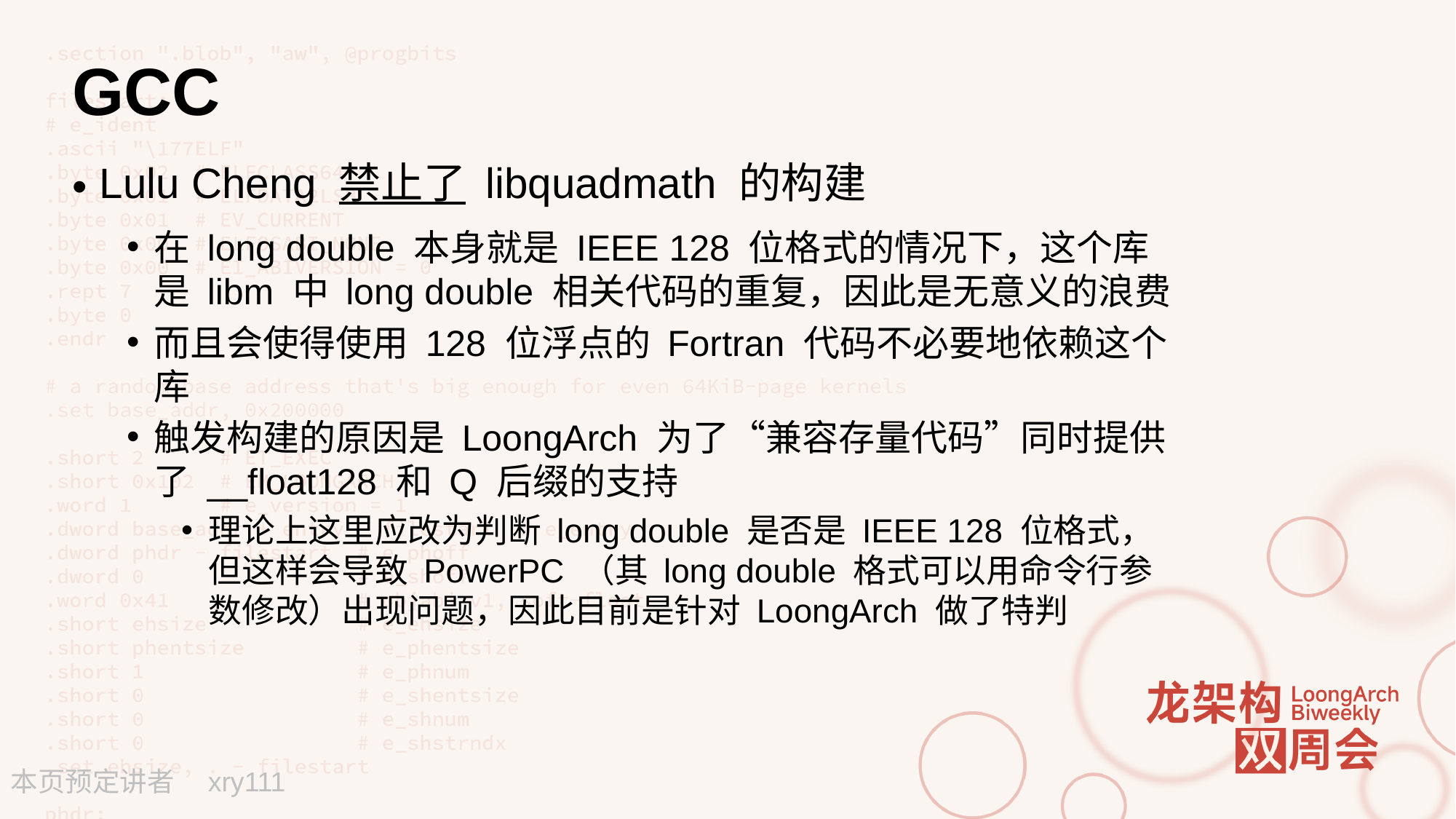

# GCC
Lulu Cheng 禁止了 libquadmath 的构建
在 long double 本身就是 IEEE 128 位格式的情况下，这个库是 libm 中 long double 相关代码的重复，因此是无意义的浪费
而且会使得使用 128 位浮点的 Fortran 代码不必要地依赖这个库
触发构建的原因是 LoongArch 为了“兼容存量代码”同时提供了 __float128 和 Q 后缀的支持
理论上这里应改为判断 long double 是否是 IEEE 128 位格式，但这样会导致 PowerPC （其 long double 格式可以用命令行参数修改）出现问题，因此目前是针对 LoongArch 做了特判

xry111